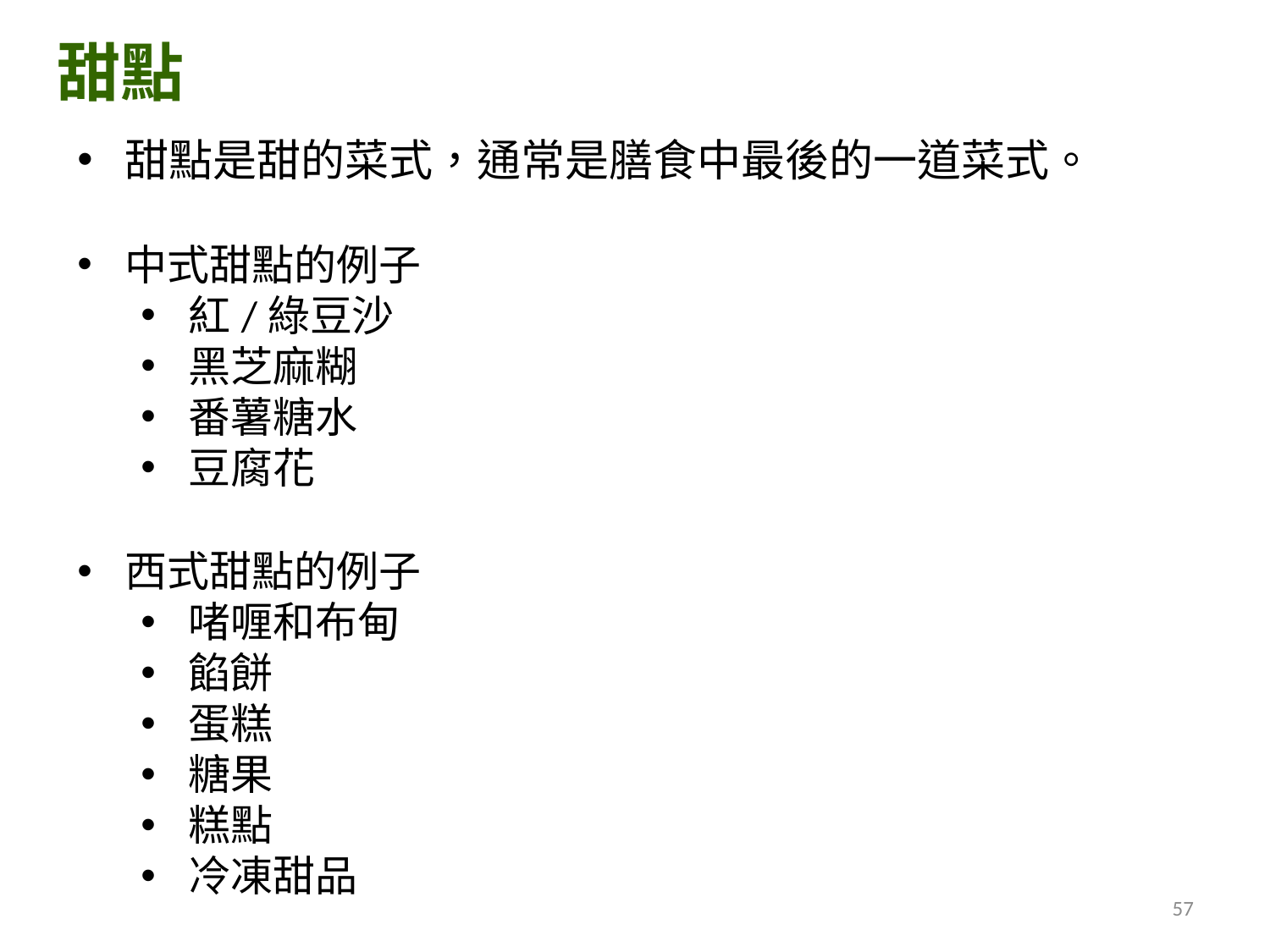

甜點
甜點是甜的菜式，通常是膳食中最後的一道菜式。

中式甜點的例子
紅/綠豆沙
黑芝麻糊
番薯糖水
豆腐花

西式甜點的例子
啫喱和布甸
餡餅
蛋糕
糖果
糕點
冷凍甜品
57